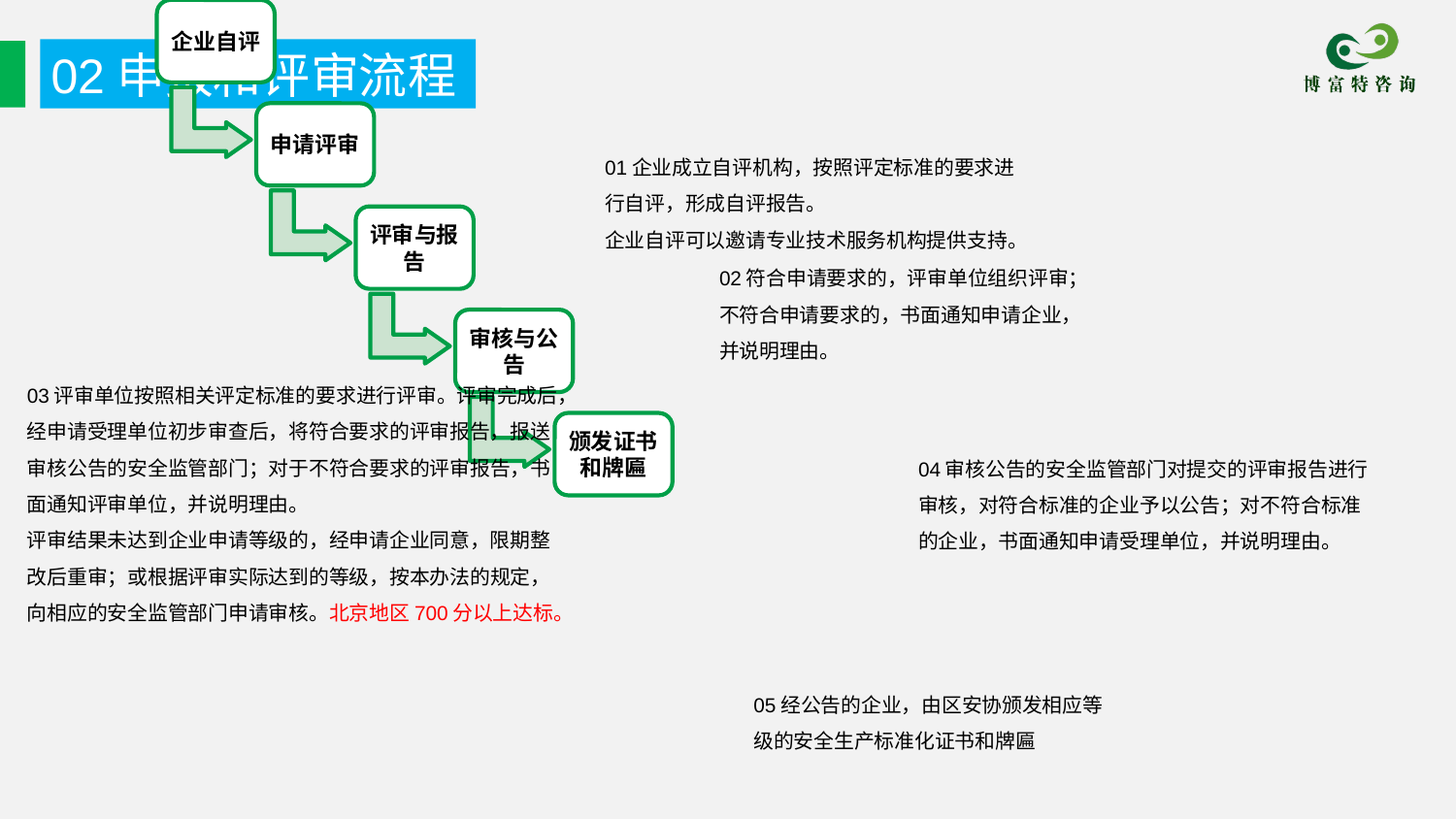

02申报和评审流程

01企业成立自评机构，按照评定标准的要求进行自评，形成自评报告。
企业自评可以邀请专业技术服务机构提供支持。
企业自评

申请评审

评审与报告

审核与公告

颁发证书和牌匾
02符合申请要求的，评审单位组织评审；不符合申请要求的，书面通知申请企业，并说明理由。
03评审单位按照相关评定标准的要求进行评审。评审完成后，经申请受理单位初步审查后，将符合要求的评审报告，报送审核公告的安全监管部门；对于不符合要求的评审报告，书面通知评审单位，并说明理由。
评审结果未达到企业申请等级的，经申请企业同意，限期整改后重审；或根据评审实际达到的等级，按本办法的规定，向相应的安全监管部门申请审核。北京地区700分以上达标。
04审核公告的安全监管部门对提交的评审报告进行审核，对符合标准的企业予以公告；对不符合标准的企业，书面通知申请受理单位，并说明理由。
05经公告的企业，由区安协颁发相应等级的安全生产标准化证书和牌匾